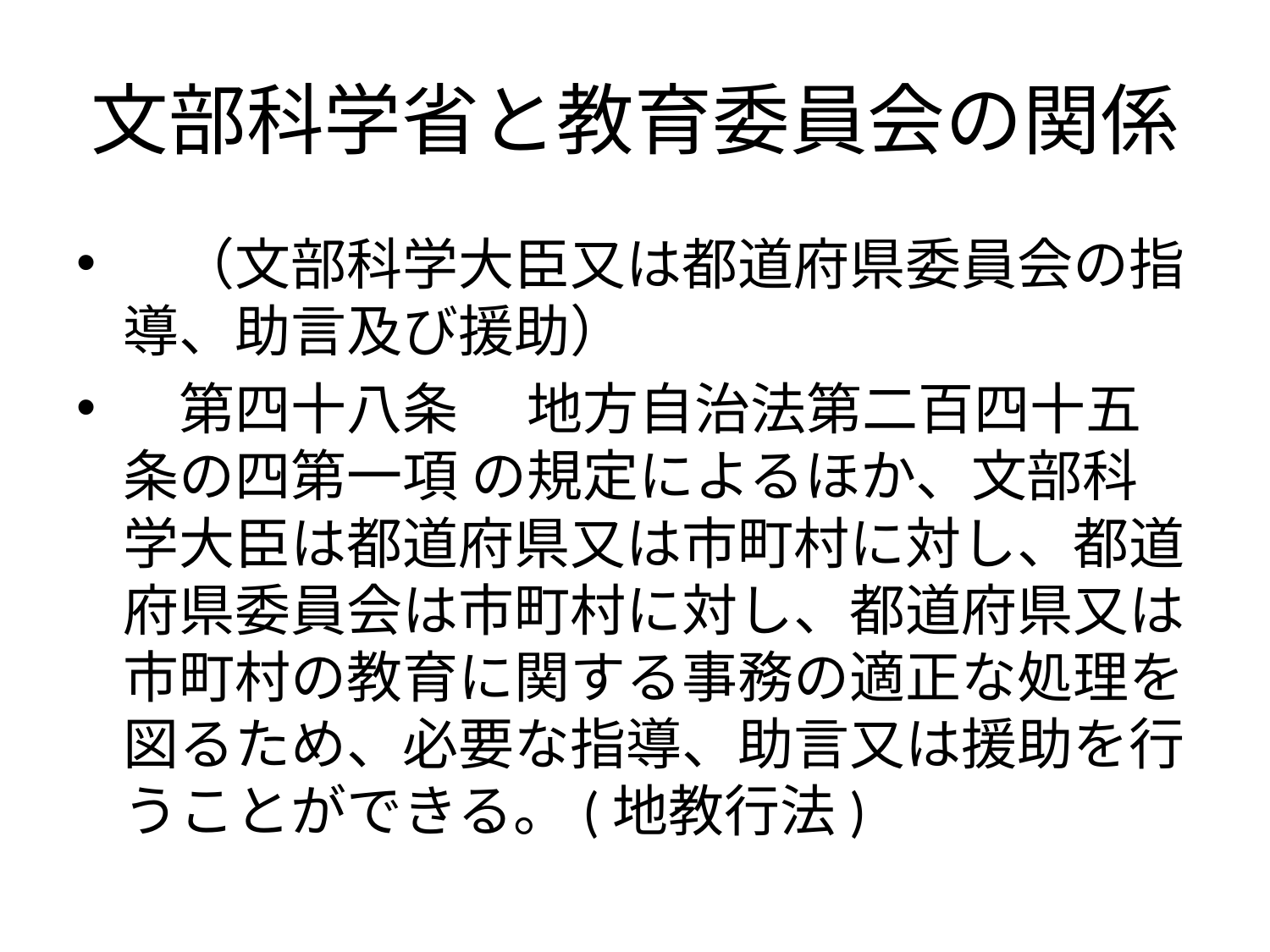

# 文部科学省と教育委員会の関係
　（文部科学大臣又は都道府県委員会の指導、助言及び援助）
　第四十八条 　地方自治法第二百四十五条の四第一項 の規定によるほか、文部科学大臣は都道府県又は市町村に対し、都道府県委員会は市町村に対し、都道府県又は市町村の教育に関する事務の適正な処理を図るため、必要な指導、助言又は援助を行うことができる。(地教行法)